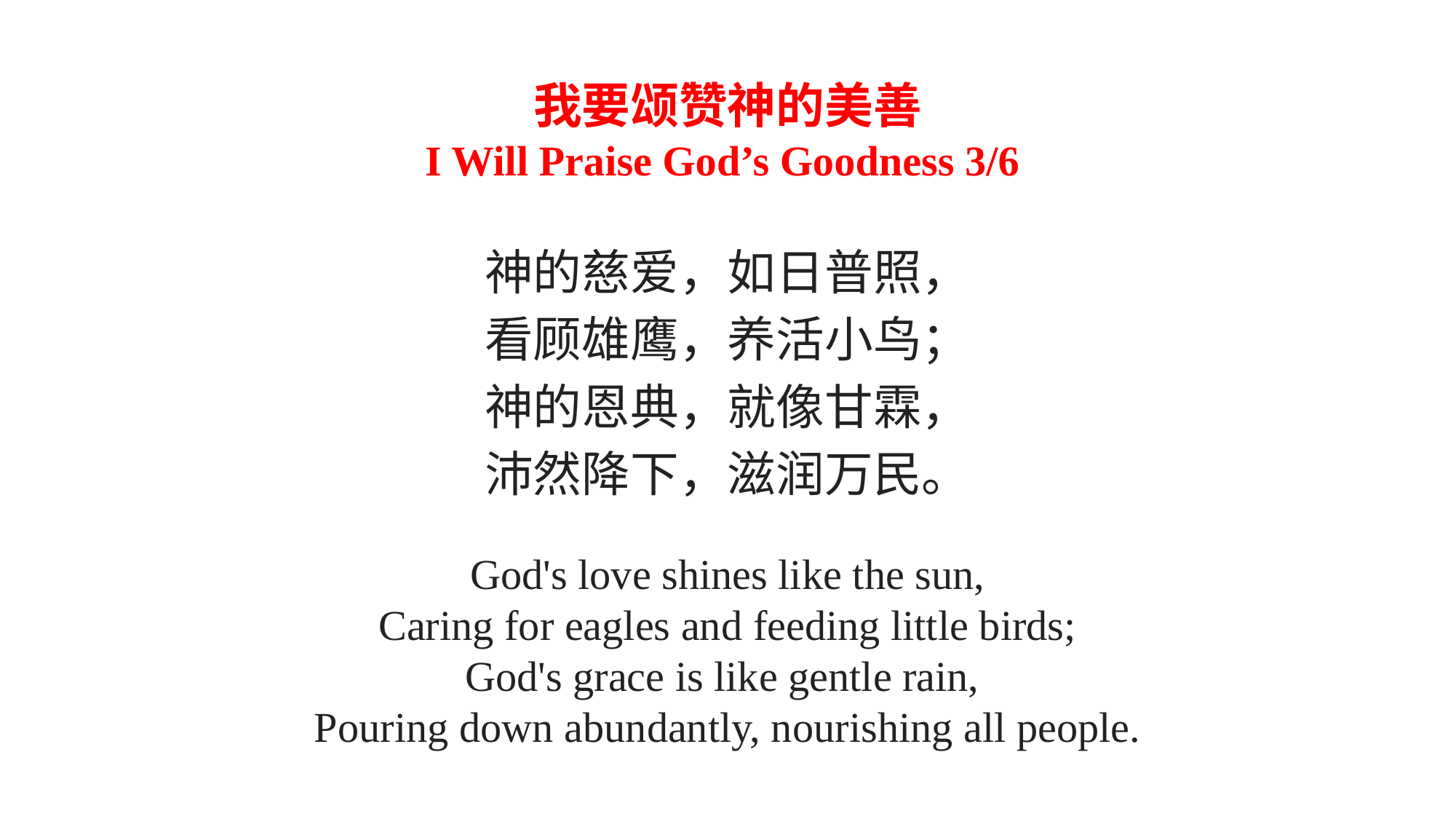

我要颂赞神的美善
I Will Praise God’s Goodness 3/6
神的慈爱，如日普照，
看顾雄鹰，养活小鸟；
神的恩典，就像甘霖，
沛然降下，滋润万民。

God's love shines like the sun,
Caring for eagles and feeding little birds;
God's grace is like gentle rain,
Pouring down abundantly, nourishing all people.